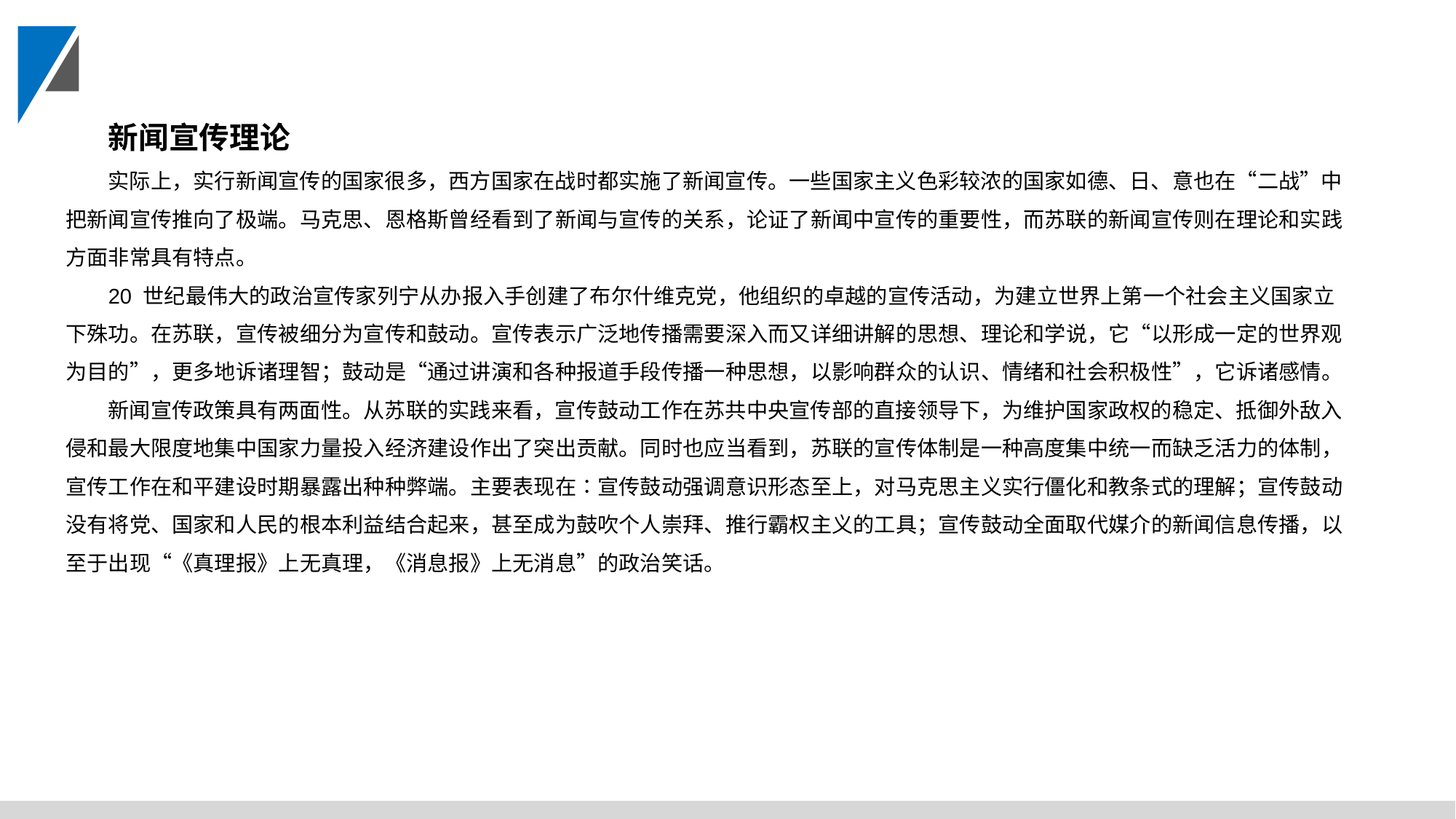

新闻宣传理论
实际上，实行新闻宣传的国家很多，西方国家在战时都实施了新闻宣传。一些国家主义色彩较浓的国家如德、日、意也在“二战”中把新闻宣传推向了极端。马克思、恩格斯曾经看到了新闻与宣传的关系，论证了新闻中宣传的重要性，而苏联的新闻宣传则在理论和实践方面非常具有特点。
20 世纪最伟大的政治宣传家列宁从办报入手创建了布尔什维克党，他组织的卓越的宣传活动，为建立世界上第一个社会主义国家立下殊功。在苏联，宣传被细分为宣传和鼓动。宣传表示广泛地传播需要深入而又详细讲解的思想、理论和学说，它“以形成一定的世界观为目的”，更多地诉诸理智；鼓动是“通过讲演和各种报道手段传播一种思想，以影响群众的认识、情绪和社会积极性”，它诉诸感情。
新闻宣传政策具有两面性。从苏联的实践来看，宣传鼓动工作在苏共中央宣传部的直接领导下，为维护国家政权的稳定、抵御外敌入侵和最大限度地集中国家力量投入经济建设作出了突出贡献。同时也应当看到，苏联的宣传体制是一种高度集中统一而缺乏活力的体制，宣传工作在和平建设时期暴露出种种弊端。主要表现在∶宣传鼓动强调意识形态至上，对马克思主义实行僵化和教条式的理解；宣传鼓动没有将党、国家和人民的根本利益结合起来，甚至成为鼓吹个人崇拜、推行霸权主义的工具；宣传鼓动全面取代媒介的新闻信息传播，以至于出现“《真理报》上无真理，《消息报》上无消息”的政治笑话。